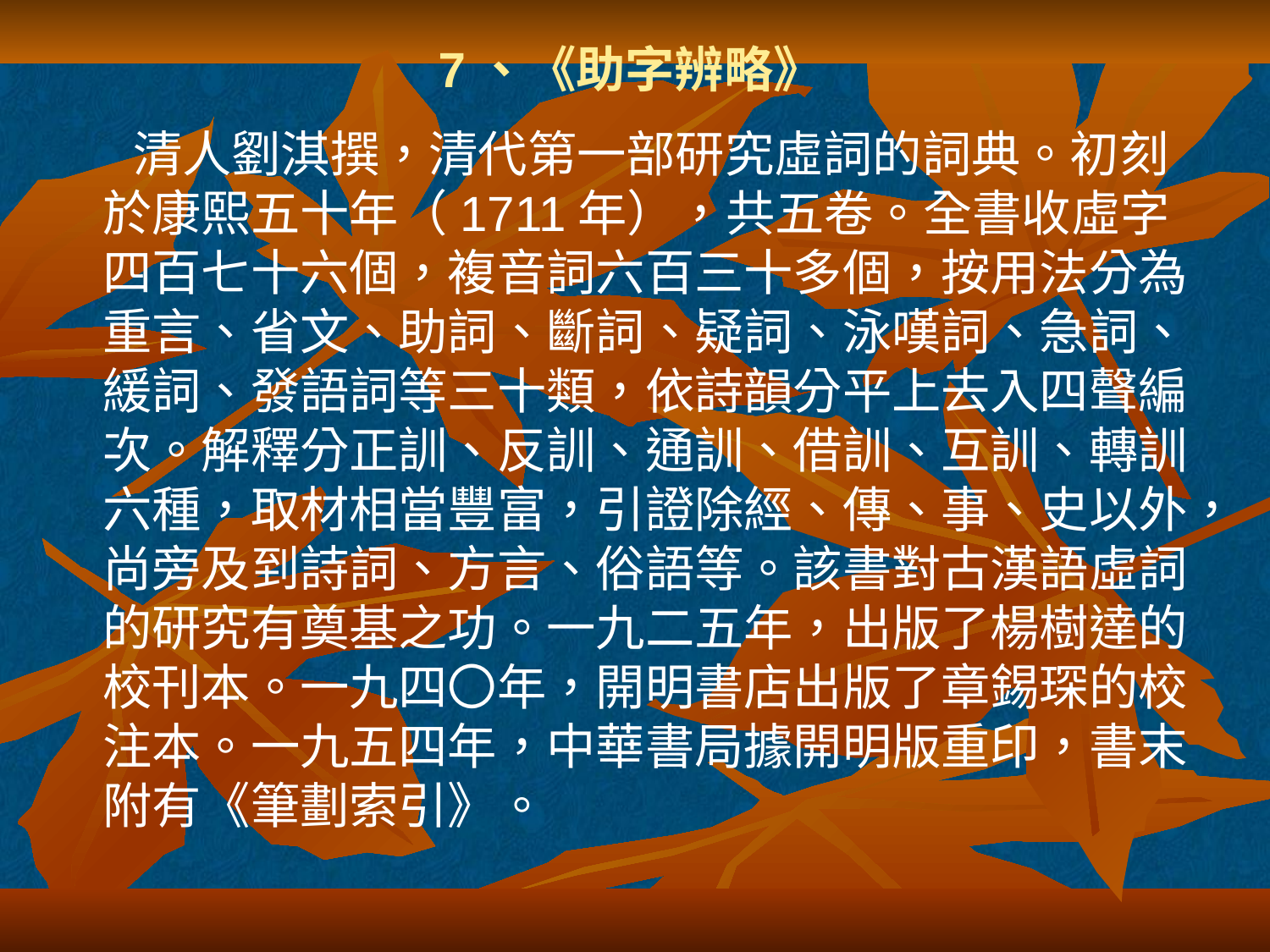

7、《助字辨略》
      清人劉淇撰，清代第一部研究虛詞的詞典。初刻於康熙五十年（1711年），共五卷。全書收虛字四百七十六個，複音詞六百三十多個，按用法分為重言、省文、助詞、斷詞、疑詞、泳嘆詞、急詞、緩詞、發語詞等三十類，依詩韻分平上去入四聲編次。解釋分正訓、反訓、通訓、借訓、互訓、轉訓六種，取材相當豐富，引證除經、傳、事、史以外，尚旁及到詩詞、方言、俗語等。該書對古漢語虛詞的研究有奠基之功。一九二五年，出版了楊樹達的校刊本。一九四〇年，開明書店出版了章錫琛的校注本。一九五四年，中華書局據開明版重印，書末附有《筆劃索引》。